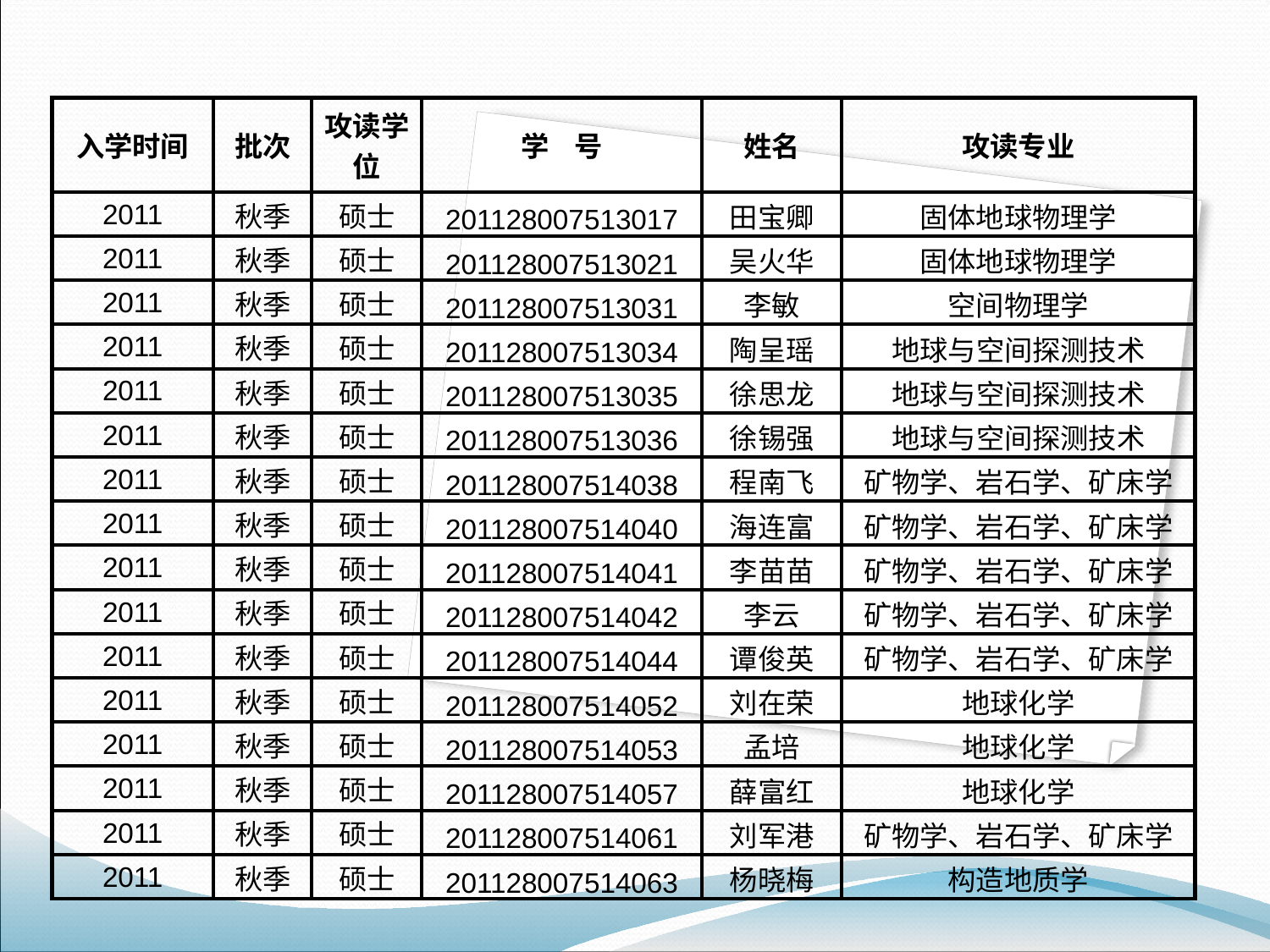

| 入学时间 | 批次 | 攻读学位 | 学 号 | 姓名 | 攻读专业 |
| --- | --- | --- | --- | --- | --- |
| 2011 | 秋季 | 硕士 | 201128007513017 | 田宝卿 | 固体地球物理学 |
| 2011 | 秋季 | 硕士 | 201128007513021 | 吴火华 | 固体地球物理学 |
| 2011 | 秋季 | 硕士 | 201128007513031 | 李敏 | 空间物理学 |
| 2011 | 秋季 | 硕士 | 201128007513034 | 陶呈瑶 | 地球与空间探测技术 |
| 2011 | 秋季 | 硕士 | 201128007513035 | 徐思龙 | 地球与空间探测技术 |
| 2011 | 秋季 | 硕士 | 201128007513036 | 徐锡强 | 地球与空间探测技术 |
| 2011 | 秋季 | 硕士 | 201128007514038 | 程南飞 | 矿物学、岩石学、矿床学 |
| 2011 | 秋季 | 硕士 | 201128007514040 | 海连富 | 矿物学、岩石学、矿床学 |
| 2011 | 秋季 | 硕士 | 201128007514041 | 李苗苗 | 矿物学、岩石学、矿床学 |
| 2011 | 秋季 | 硕士 | 201128007514042 | 李云 | 矿物学、岩石学、矿床学 |
| 2011 | 秋季 | 硕士 | 201128007514044 | 谭俊英 | 矿物学、岩石学、矿床学 |
| 2011 | 秋季 | 硕士 | 201128007514052 | 刘在荣 | 地球化学 |
| 2011 | 秋季 | 硕士 | 201128007514053 | 孟培 | 地球化学 |
| 2011 | 秋季 | 硕士 | 201128007514057 | 薛富红 | 地球化学 |
| 2011 | 秋季 | 硕士 | 201128007514061 | 刘军港 | 矿物学、岩石学、矿床学 |
| 2011 | 秋季 | 硕士 | 201128007514063 | 杨晓梅 | 构造地质学 |